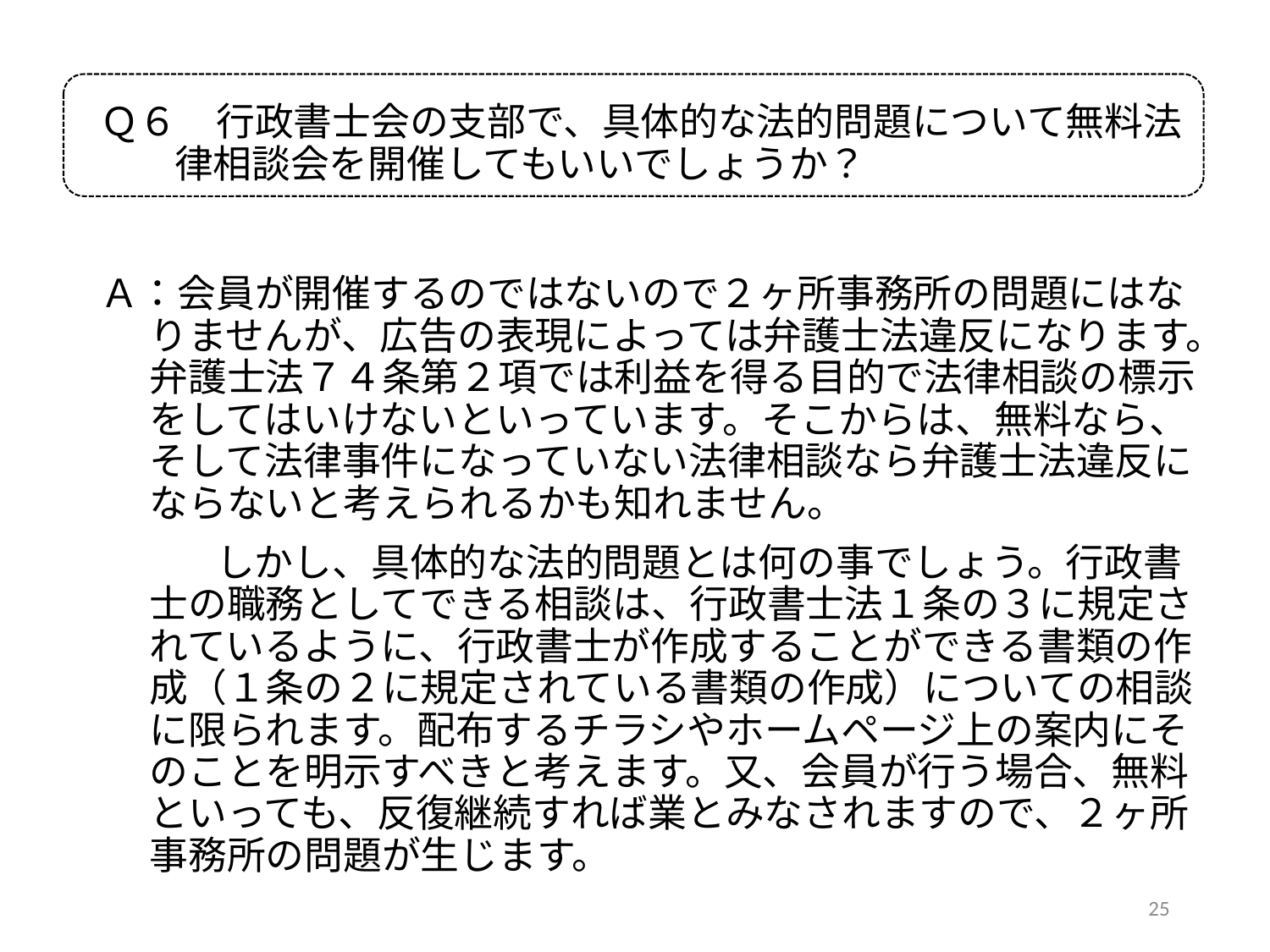

Ｑ６　行政書士会の支部で、具体的な法的問題について無料法律相談会を開催してもいいでしょうか？

Ａ：会員が開催するのではないので２ヶ所事務所の問題にはなりませんが、広告の表現によっては弁護士法違反になります。弁護士法７４条第２項では利益を得る目的で法律相談の標示をしてはいけないといっています。そこからは、無料なら、そして法律事件になっていない法律相談なら弁護士法違反にならないと考えられるかも知れません。
　　　しかし、具体的な法的問題とは何の事でしょう。行政書士の職務としてできる相談は、行政書士法１条の３に規定されているように、行政書士が作成することができる書類の作成（１条の２に規定されている書類の作成）についての相談に限られます。配布するチラシやホームページ上の案内にそのことを明示すべきと考えます。又、会員が行う場合、無料といっても、反復継続すれば業とみなされますので、２ヶ所事務所の問題が生じます。
25